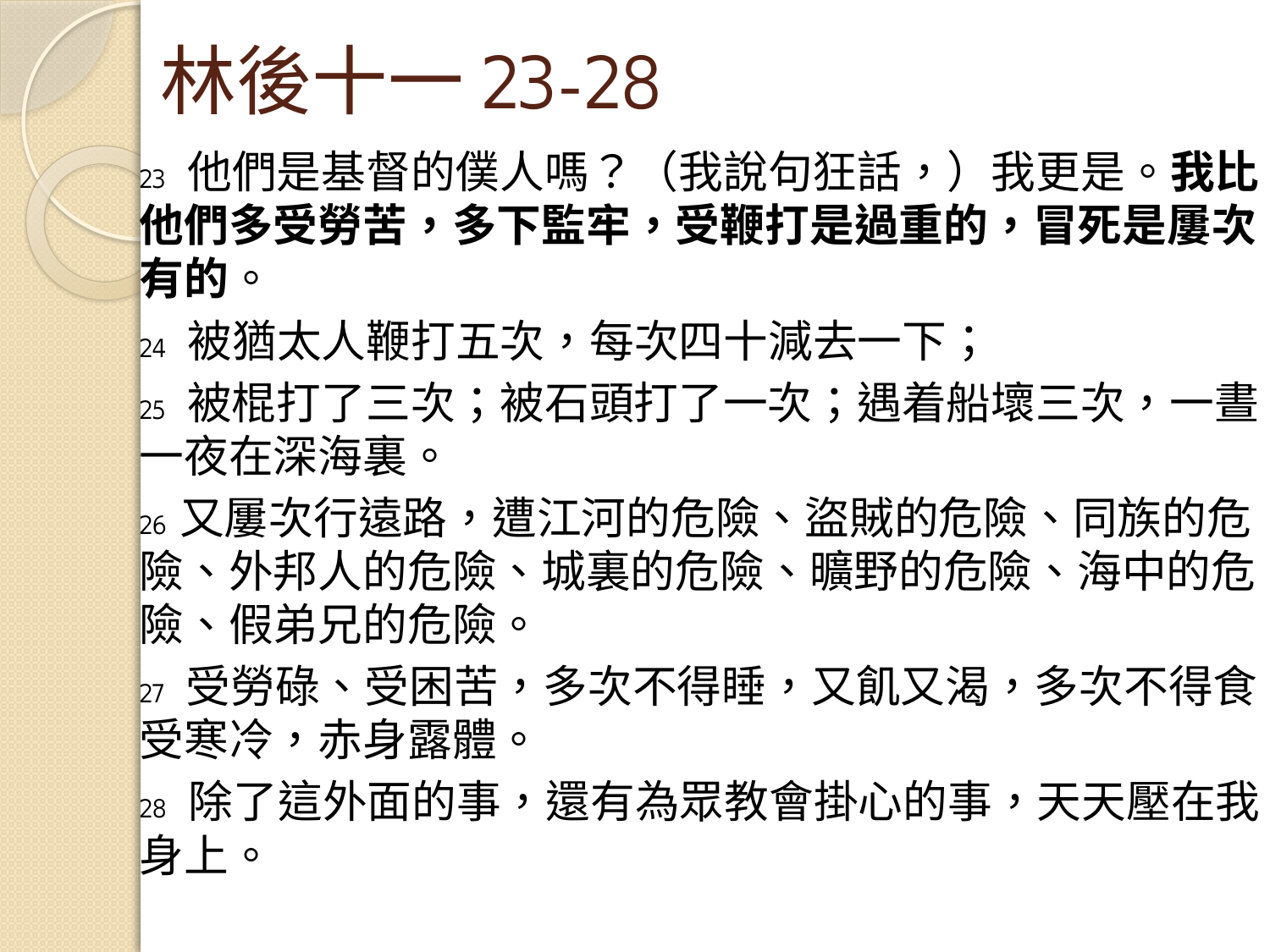

# 林後十一23-28
23 他們是基督的僕人嗎？（我說句狂話，）我更是。我比他們多受勞苦，多下監牢，受鞭打是過重的，冒死是屢次有的。
24 被猶太人鞭打五次，每次四十減去一下；
25 被棍打了三次；被石頭打了一次；遇着船壞三次，一晝一夜在深海裏。
26 又屢次行遠路，遭江河的危險、盜賊的危險、同族的危險、外邦人的危險、城裏的危險、曠野的危險、海中的危險、假弟兄的危險。
27 受勞碌、受困苦，多次不得睡，又飢又渴，多次不得食，受寒冷，赤身露體。
28 除了這外面的事，還有為眾教會掛心的事，天天壓在我身上。